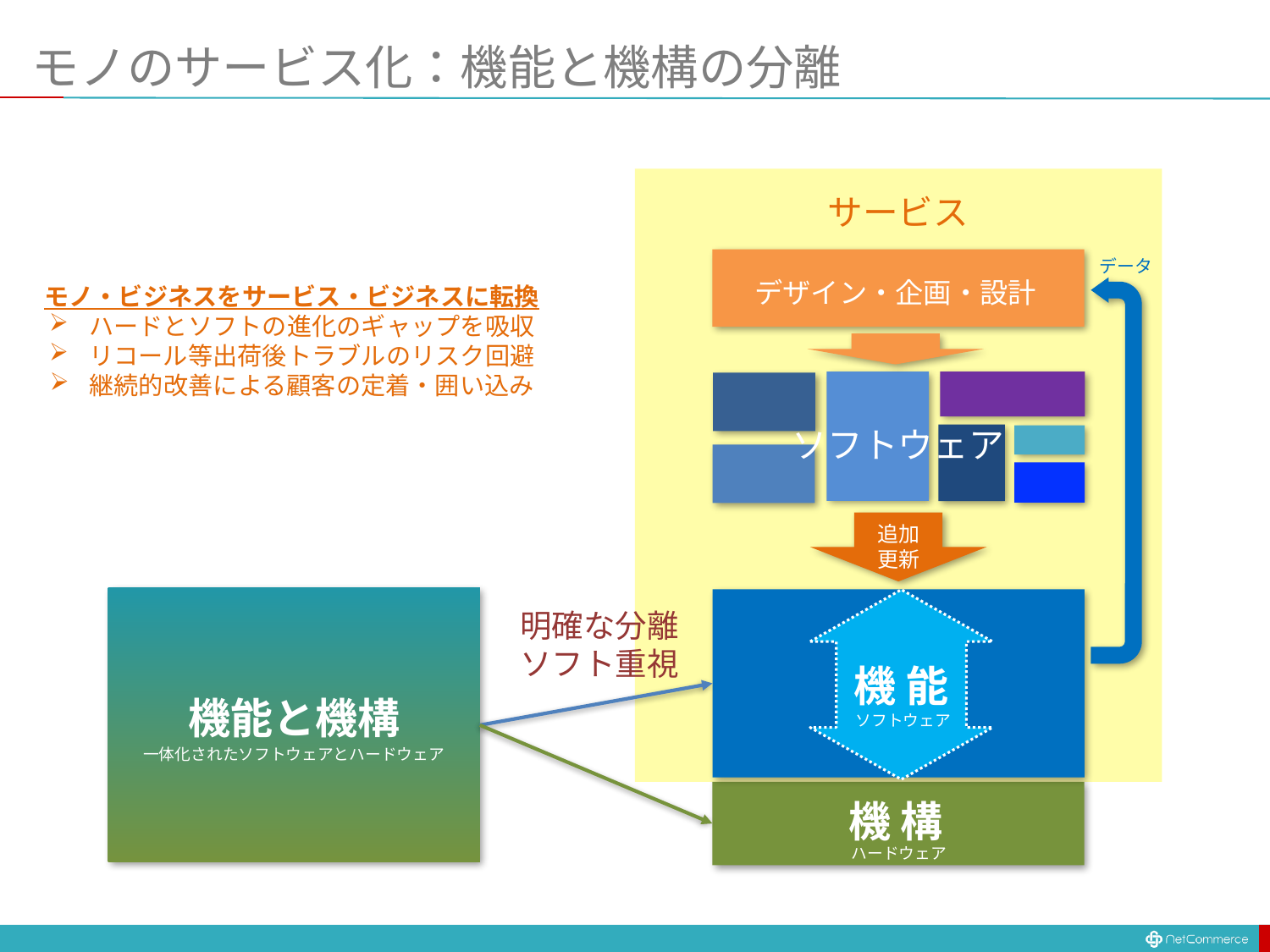

# モノのサービス化：機能と機構の分離

サービス

データ
デザイン・企画・設計

ソフトウェア

追加
更新
モノ・ビジネスをサービス・ビジネスに転換
ハードとソフトの進化のギャップを吸収
リコール等出荷後トラブルのリスク回避
継続的改善による顧客の定着・囲い込み

明確な分離
ソフト重視
機 能
ソフトウェア

機 構
ハードウェア
機能と機構
一体化されたソフトウェアとハードウェア